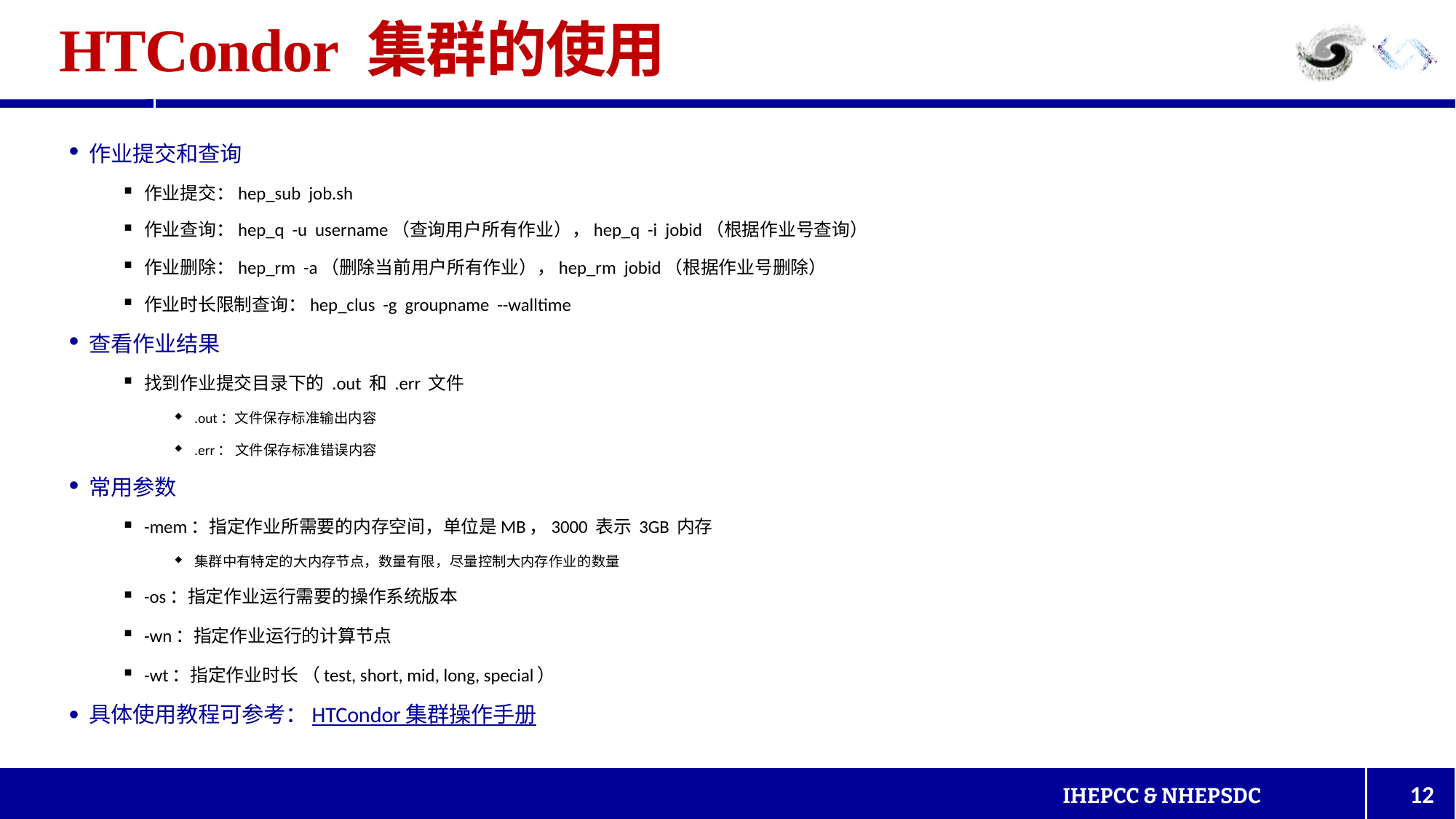

# HTCondor 集群的使用
作业提交和查询
作业提交：hep_sub  job.sh
作业查询：hep_q  -u  username（查询用户所有作业），hep_q  -i  jobid（根据作业号查询）
作业删除：hep_rm  -a（删除当前用户所有作业），hep_rm  jobid（根据作业号删除）
作业时长限制查询：hep_clus  -g  groupname  --walltime
查看作业结果
找到作业提交目录下的 .out 和 .err 文件
.out：文件保存标准输出内容
.err： 文件保存标准错误内容
常用参数
-mem：指定作业所需要的内存空间，单位是MB，3000 表示 3GB 内存
集群中有特定的大内存节点，数量有限，尽量控制大内存作业的数量
-os：指定作业运行需要的操作系统版本
-wn：指定作业运行的计算节点
-wt：指定作业时长 （test, short, mid, long, special）
具体使用教程可参考：HTCondor 集群操作手册